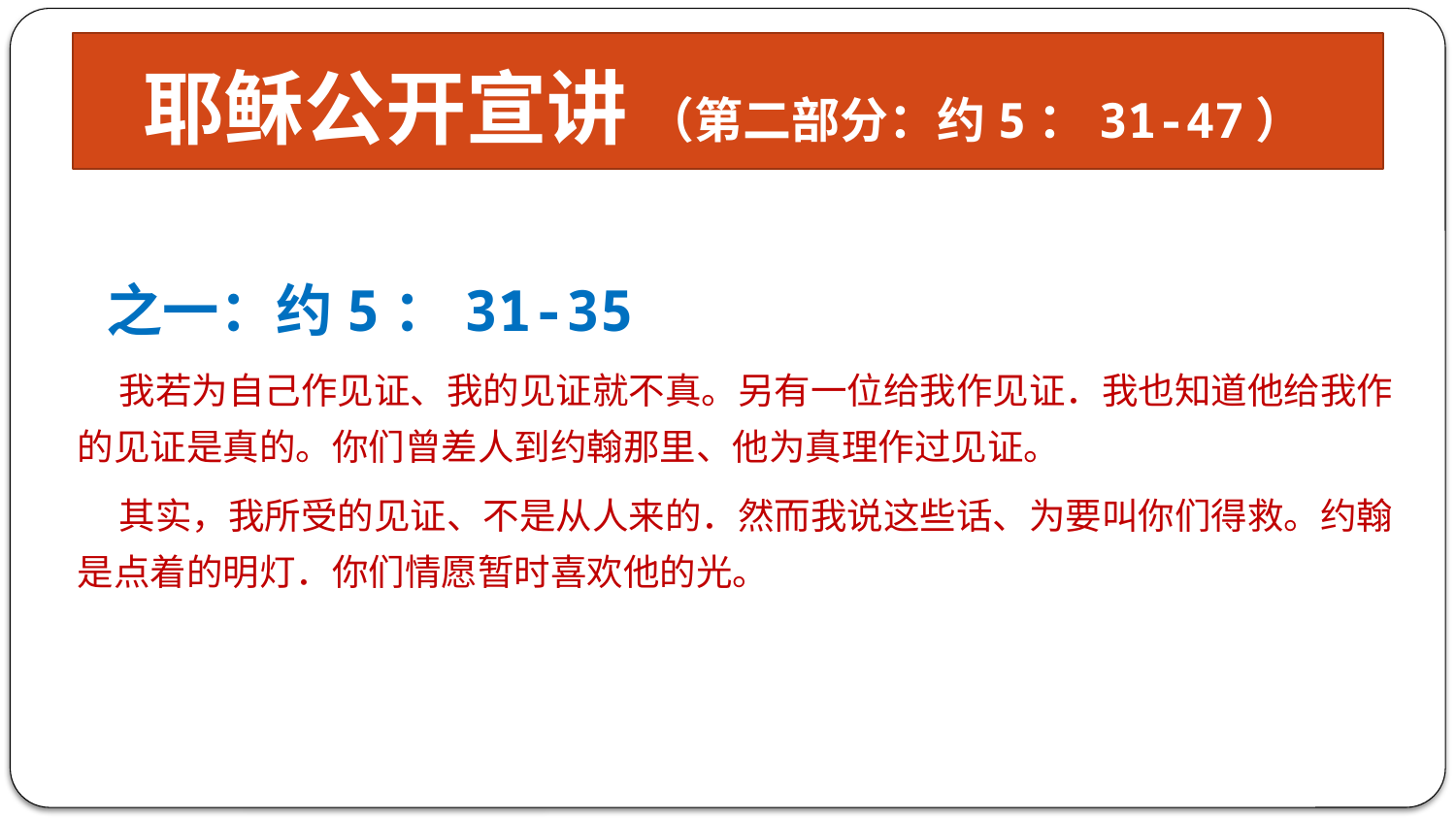

# 耶稣公开宣讲 （第二部分：约5：31-47）

之一：约5：31-35
    我若为自己作见证、我的见证就不真。另有一位给我作见证．我也知道他给我作的见证是真的。你们曾差人到约翰那里、他为真理作过见证。
    其实，我所受的见证、不是从人来的．然而我说这些话、为要叫你们得救。约翰是点着的明灯．你们情愿暂时喜欢他的光。